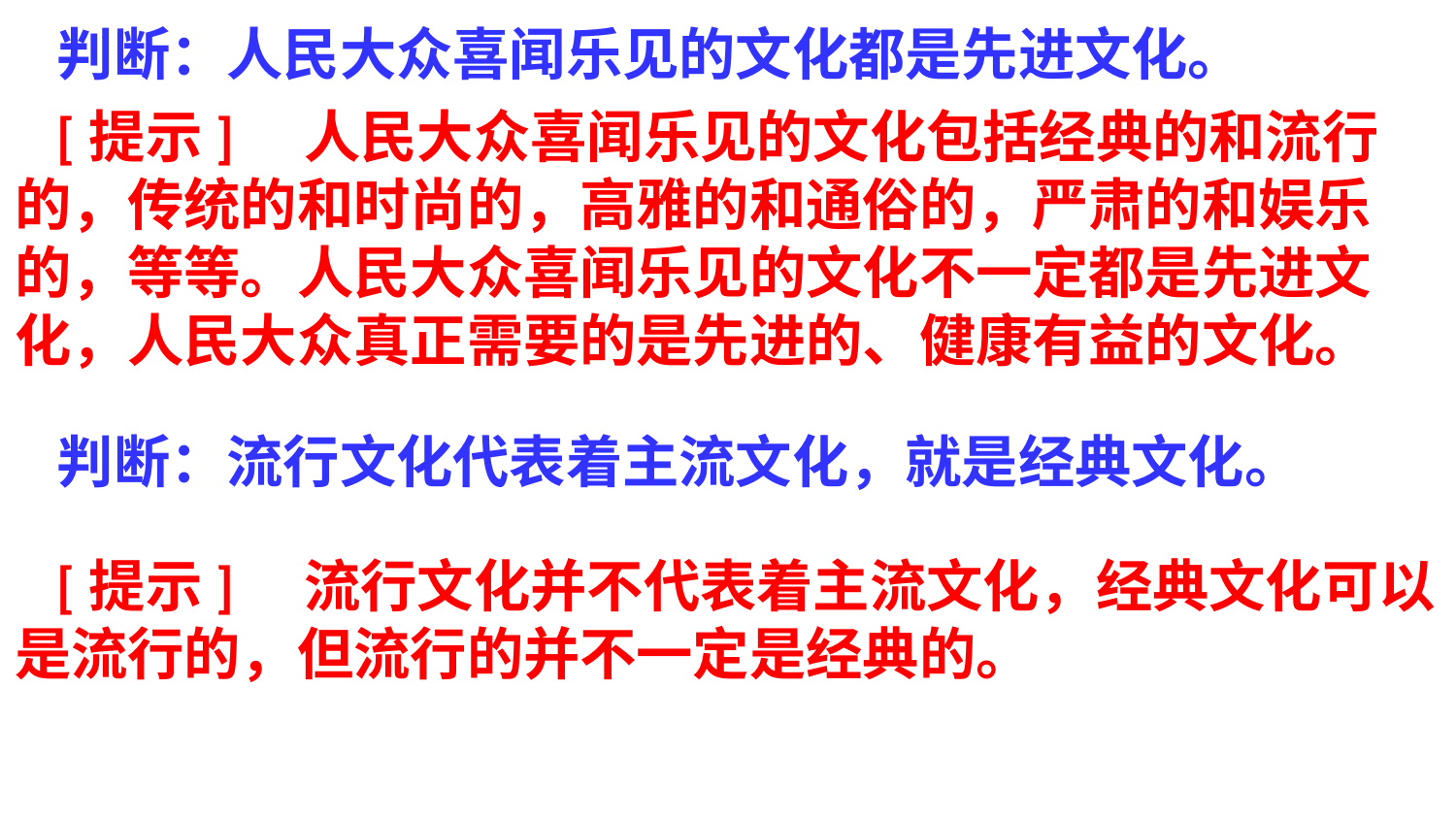

判断：人民大众喜闻乐见的文化都是先进文化。

判断：流行文化代表着主流文化，就是经典文化。
[提示]　人民大众喜闻乐见的文化包括经典的和流行的，传统的和时尚的，高雅的和通俗的，严肃的和娱乐的，等等。人民大众喜闻乐见的文化不一定都是先进文化，人民大众真正需要的是先进的、健康有益的文化。
[提示]　流行文化并不代表着主流文化，经典文化可以是流行的，但流行的并不一定是经典的。